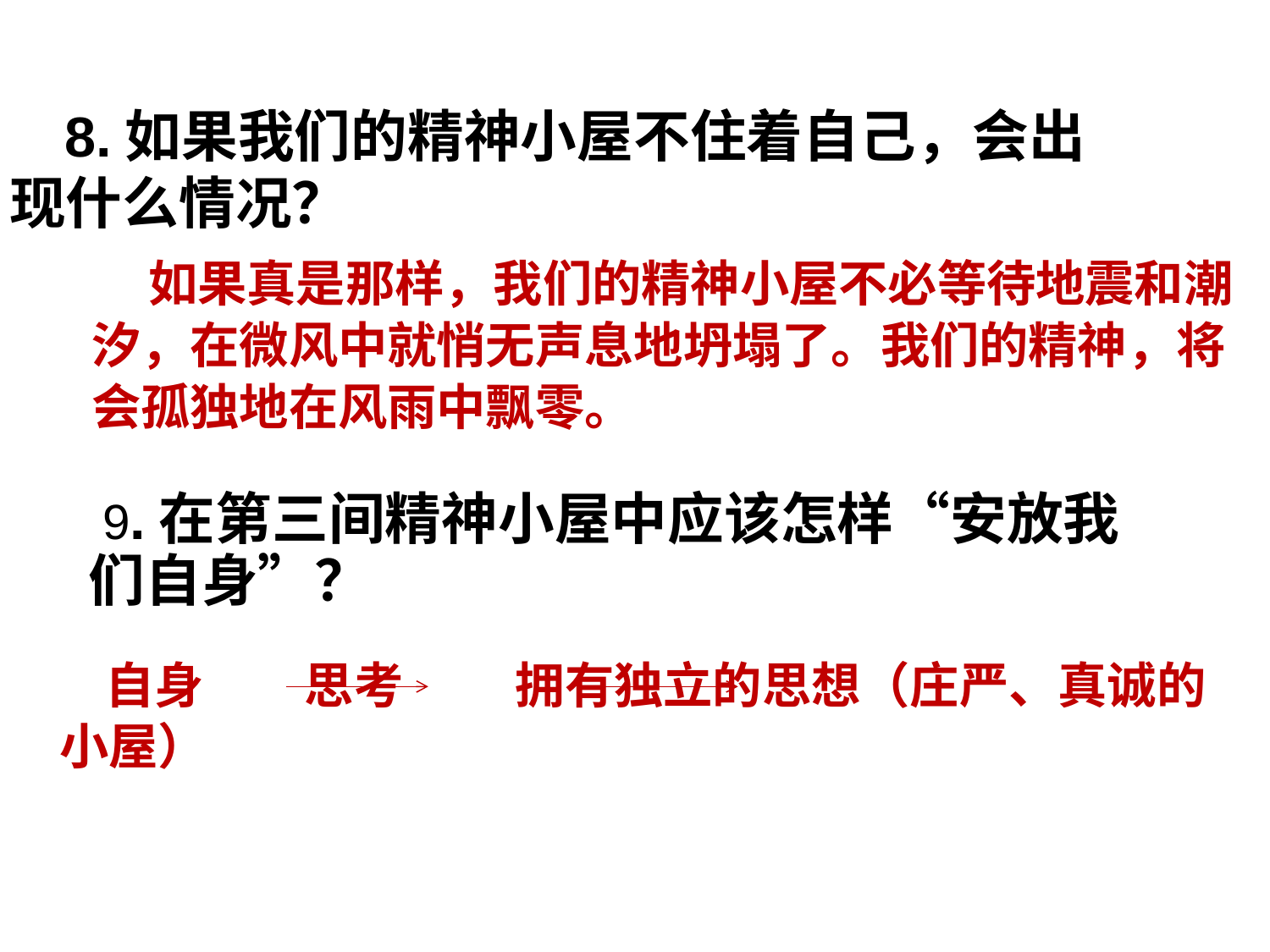

8.如果我们的精神小屋不住着自己，会出现什么情况？
    如果真是那样，我们的精神小屋不必等待地震和潮汐，在微风中就悄无声息地坍塌了。我们的精神，将会孤独地在风雨中飘零。
 9.在第三间精神小屋中应该怎样“安放我们自身”？
   自身         思考          拥有独立的思想（庄严、真诚的小屋）